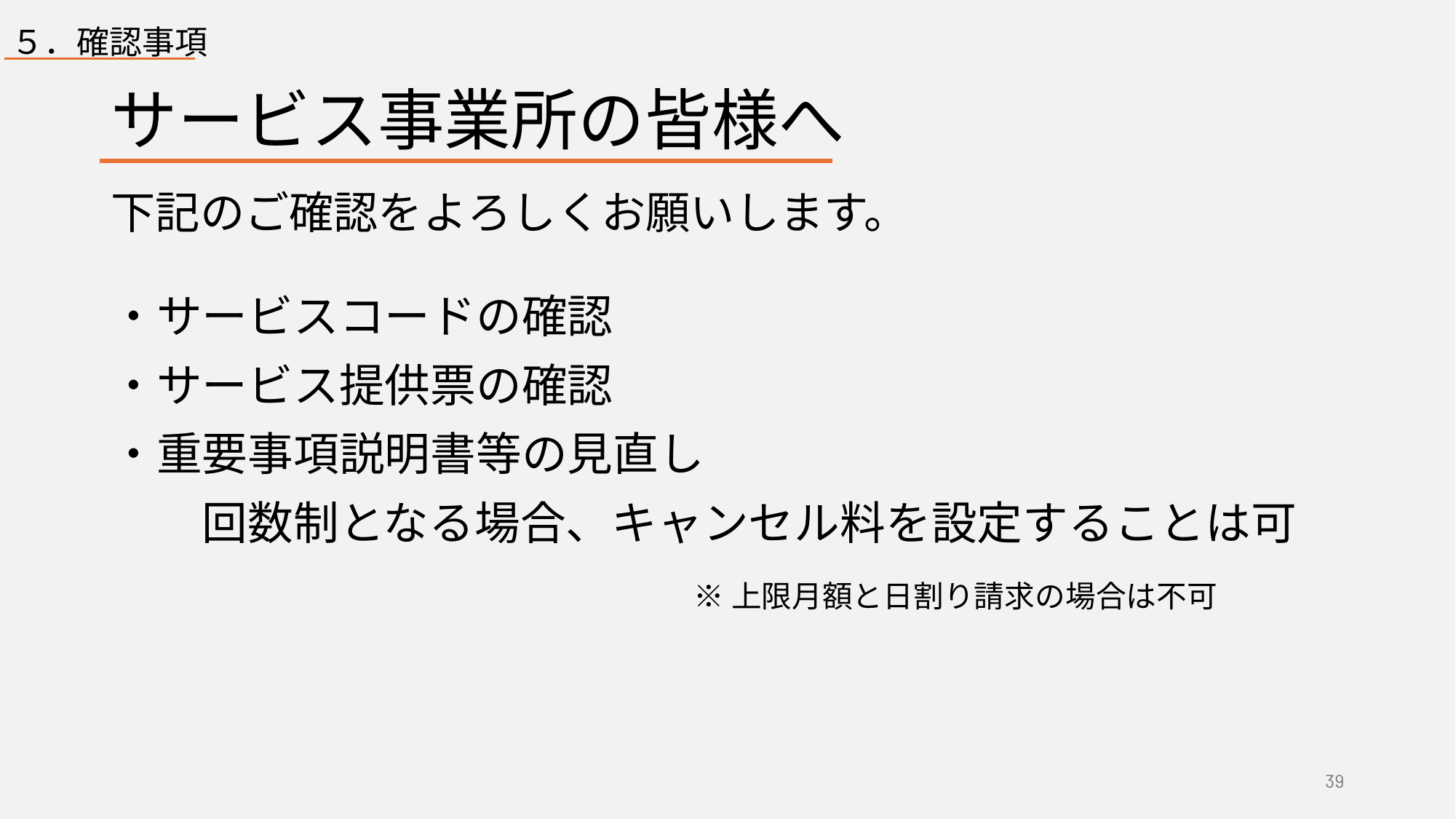

５．確認事項
# サービス事業所の皆様へ
下記のご確認をよろしくお願いします。
・サービスコードの確認
・サービス提供票の確認
・重要事項説明書等の見直し
　　回数制となる場合、キャンセル料を設定することは可
※上限月額と日割り請求の場合は不可
39